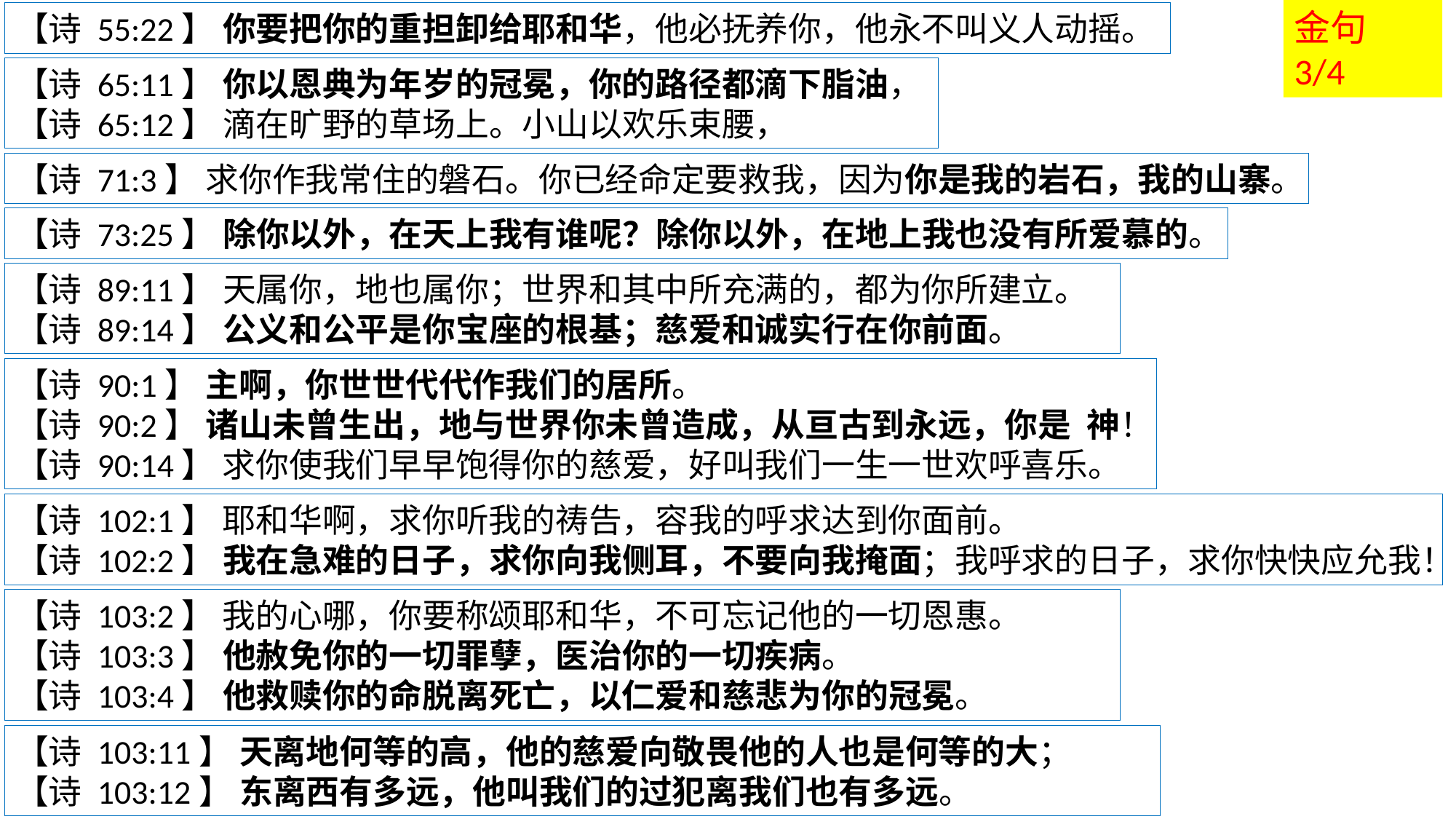

【诗 55:22】 你要把你的重担卸给耶和华，他必抚养你，他永不叫义人动摇。
金句 3/4
【诗 65:11】 你以恩典为年岁的冠冕，你的路径都滴下脂油，
【诗 65:12】 滴在旷野的草场上。小山以欢乐束腰，
【诗 71:3】 求你作我常住的磐石。你已经命定要救我，因为你是我的岩石，我的山寨。
【诗 73:25】 除你以外，在天上我有谁呢？除你以外，在地上我也没有所爱慕的。
【诗 89:11】 天属你，地也属你；世界和其中所充满的，都为你所建立。
【诗 89:14】 公义和公平是你宝座的根基；慈爱和诚实行在你前面。
【诗 90:1】 主啊，你世世代代作我们的居所。
【诗 90:2】 诸山未曾生出，地与世界你未曾造成，从亘古到永远，你是  神！
【诗 90:14】 求你使我们早早饱得你的慈爱，好叫我们一生一世欢呼喜乐。
【诗 102:1】 耶和华啊，求你听我的祷告，容我的呼求达到你面前。
【诗 102:2】 我在急难的日子，求你向我侧耳，不要向我掩面；我呼求的日子，求你快快应允我！
【诗 103:2】 我的心哪，你要称颂耶和华，不可忘记他的一切恩惠。
【诗 103:3】 他赦免你的一切罪孽，医治你的一切疾病。
【诗 103:4】 他救赎你的命脱离死亡，以仁爱和慈悲为你的冠冕。
【诗 103:11】 天离地何等的高，他的慈爱向敬畏他的人也是何等的大；
【诗 103:12】 东离西有多远，他叫我们的过犯离我们也有多远。